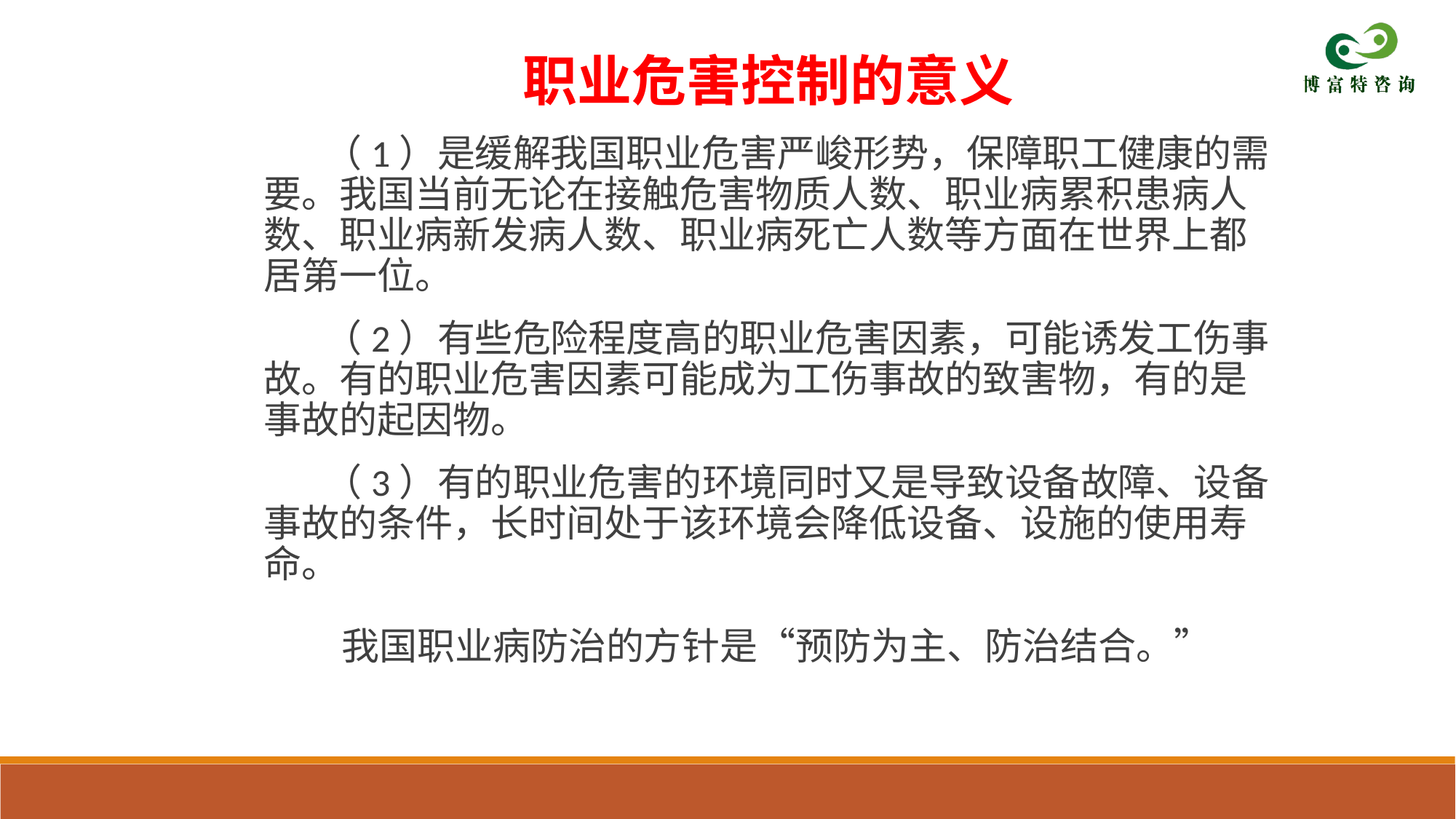

职业危害控制的意义
      （1）是缓解我国职业危害严峻形势，保障职工健康的需要。我国当前无论在接触危害物质人数、职业病累积患病人数、职业病新发病人数、职业病死亡人数等方面在世界上都居第一位。
      （2）有些危险程度高的职业危害因素，可能诱发工伤事故。有的职业危害因素可能成为工伤事故的致害物，有的是事故的起因物。
      （3）有的职业危害的环境同时又是导致设备故障、设备事故的条件，长时间处于该环境会降低设备、设施的使用寿命。
        我国职业病防治的方针是“预防为主、防治结合。”